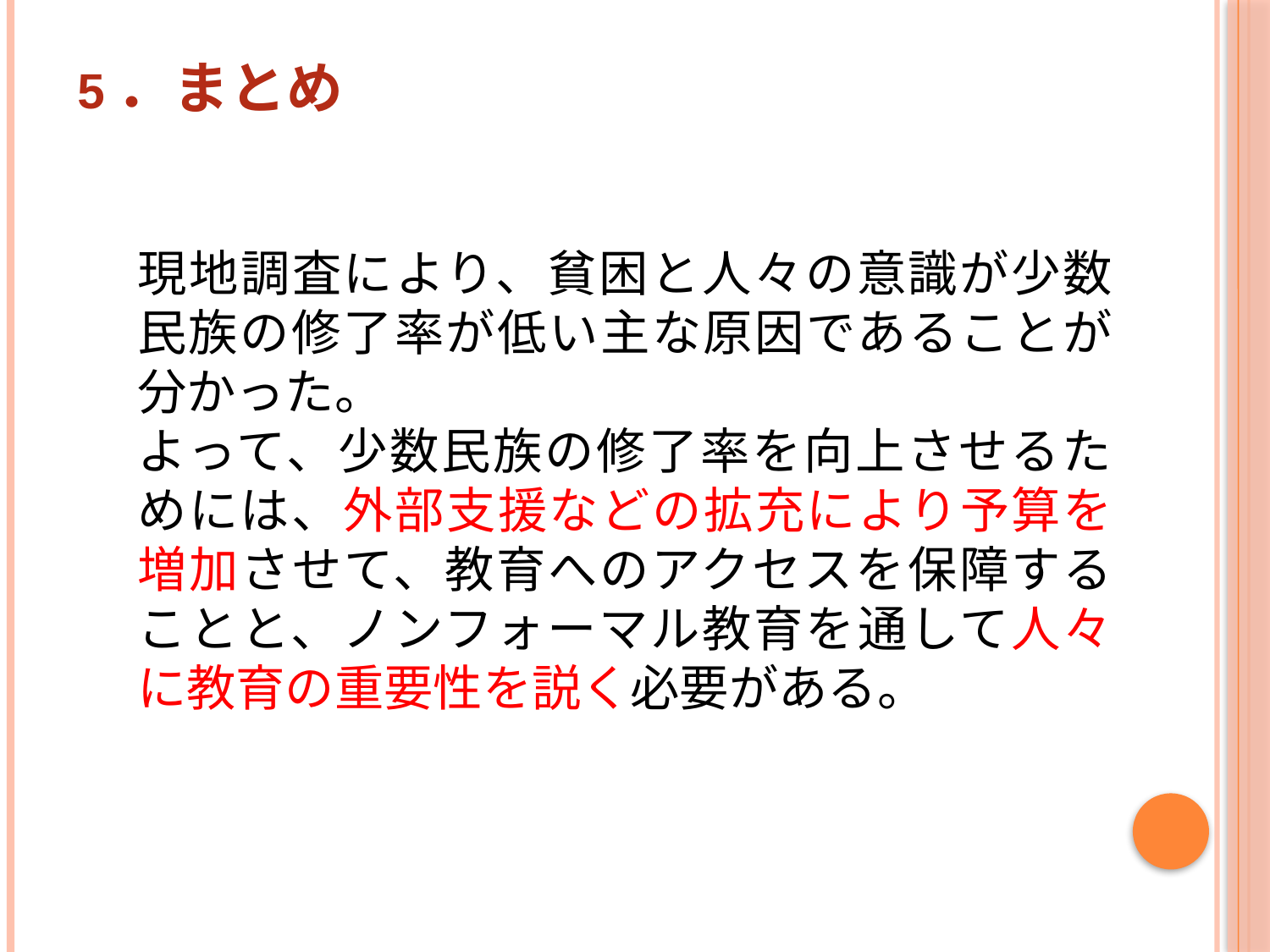

5．まとめ
現地調査により、貧困と人々の意識が少数民族の修了率が低い主な原因であることが分かった。
よって、少数民族の修了率を向上させるためには、外部支援などの拡充により予算を増加させて、教育へのアクセスを保障することと、ノンフォーマル教育を通して人々に教育の重要性を説く必要がある。